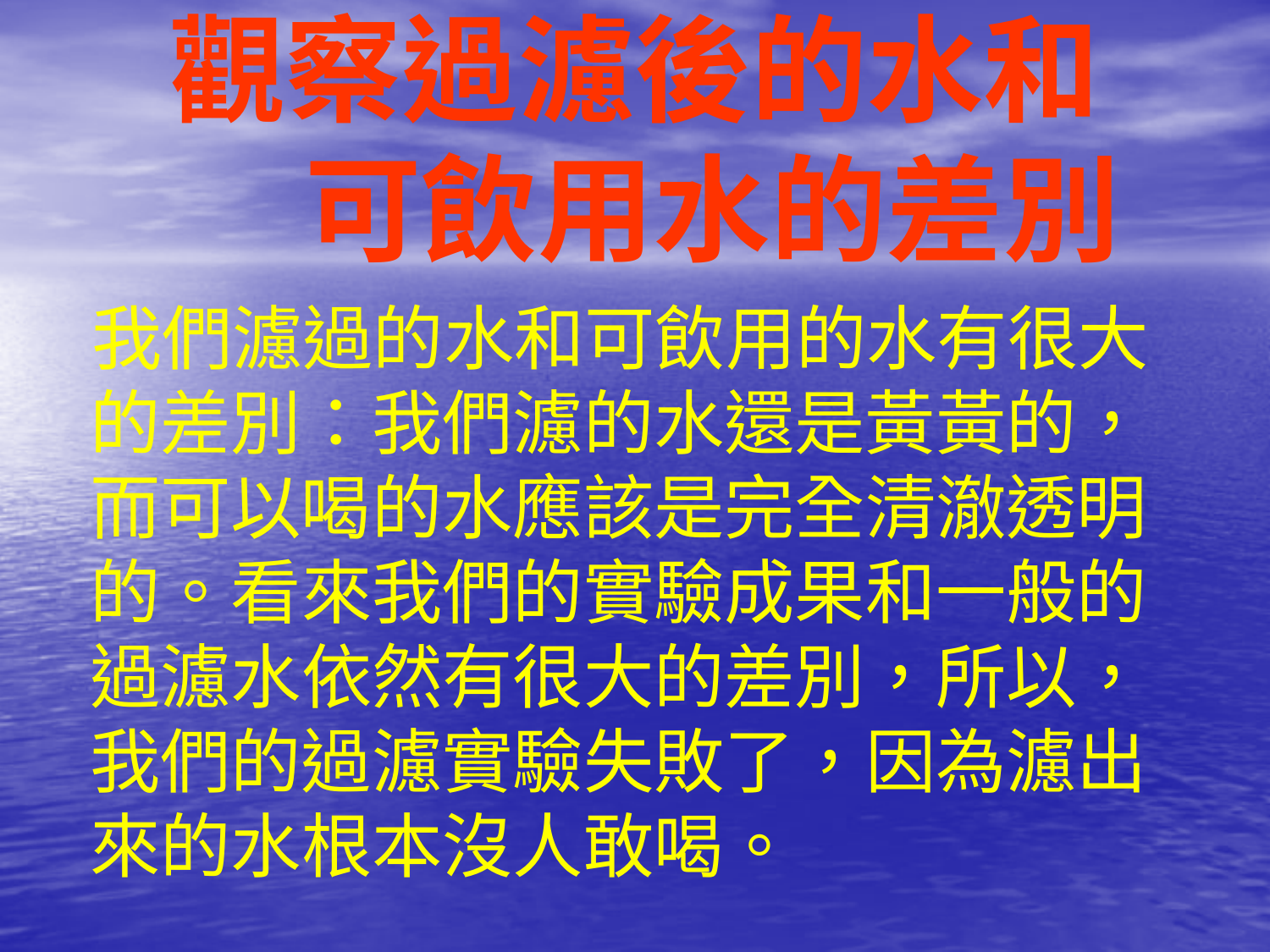

# 觀察過濾後的水和 可飲用水的差別
  我們濾過的水和可飲用的水有很大的差別：我們濾的水還是黃黃的，而可以喝的水應該是完全清澈透明的。看來我們的實驗成果和一般的過濾水依然有很大的差別，所以，我們的過濾實驗失敗了，因為濾出來的水根本沒人敢喝。